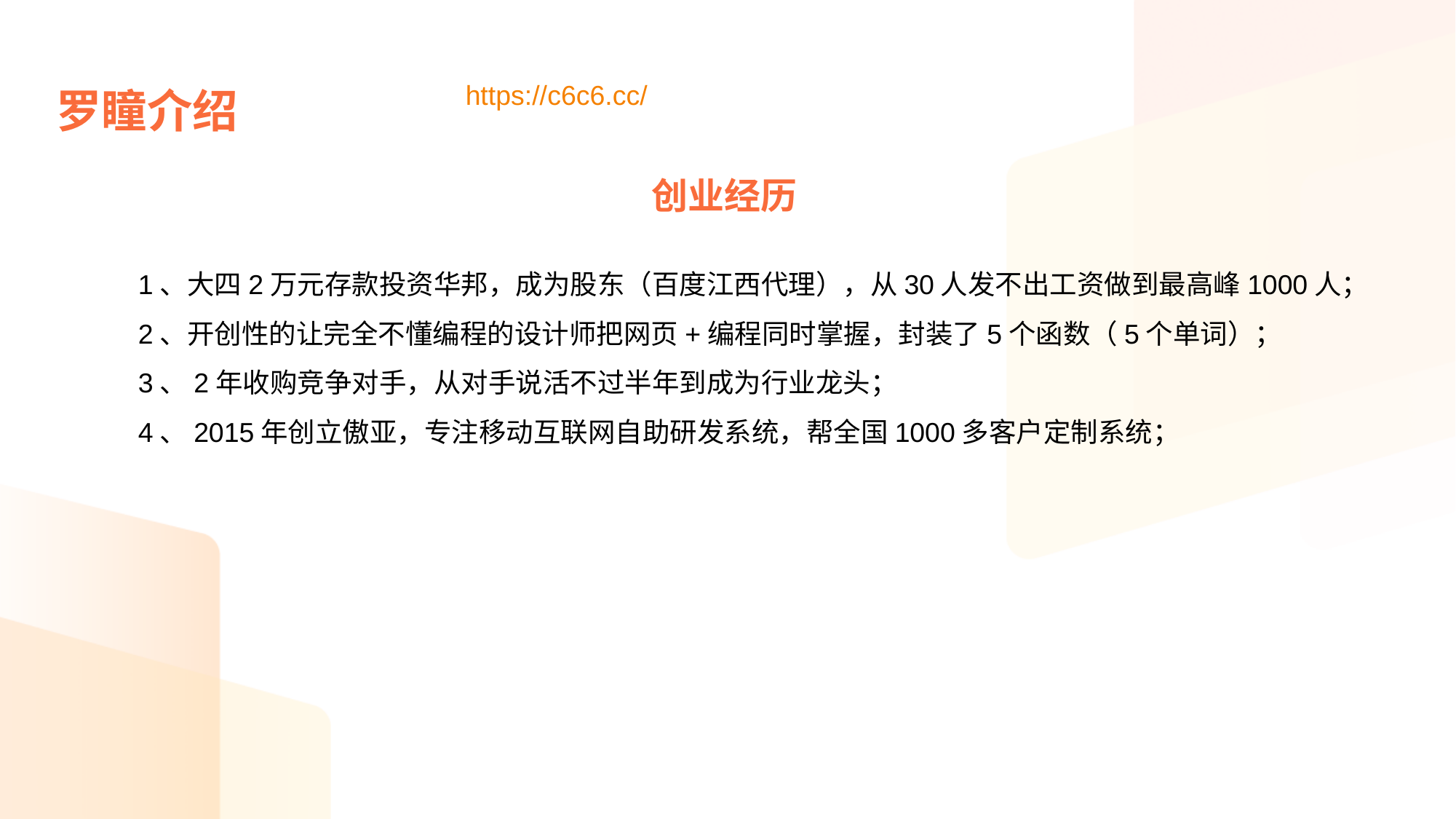

罗瞳介绍
https://c6c6.cc/
创业经历
1、大四2万元存款投资华邦，成为股东（百度江西代理），从30人发不出工资做到最高峰1000人；
2、开创性的让完全不懂编程的设计师把网页+编程同时掌握，封装了5个函数（5个单词）；
3、2年收购竞争对手，从对手说活不过半年到成为行业龙头；
4、2015年创立傲亚，专注移动互联网自助研发系统，帮全国1000多客户定制系统；